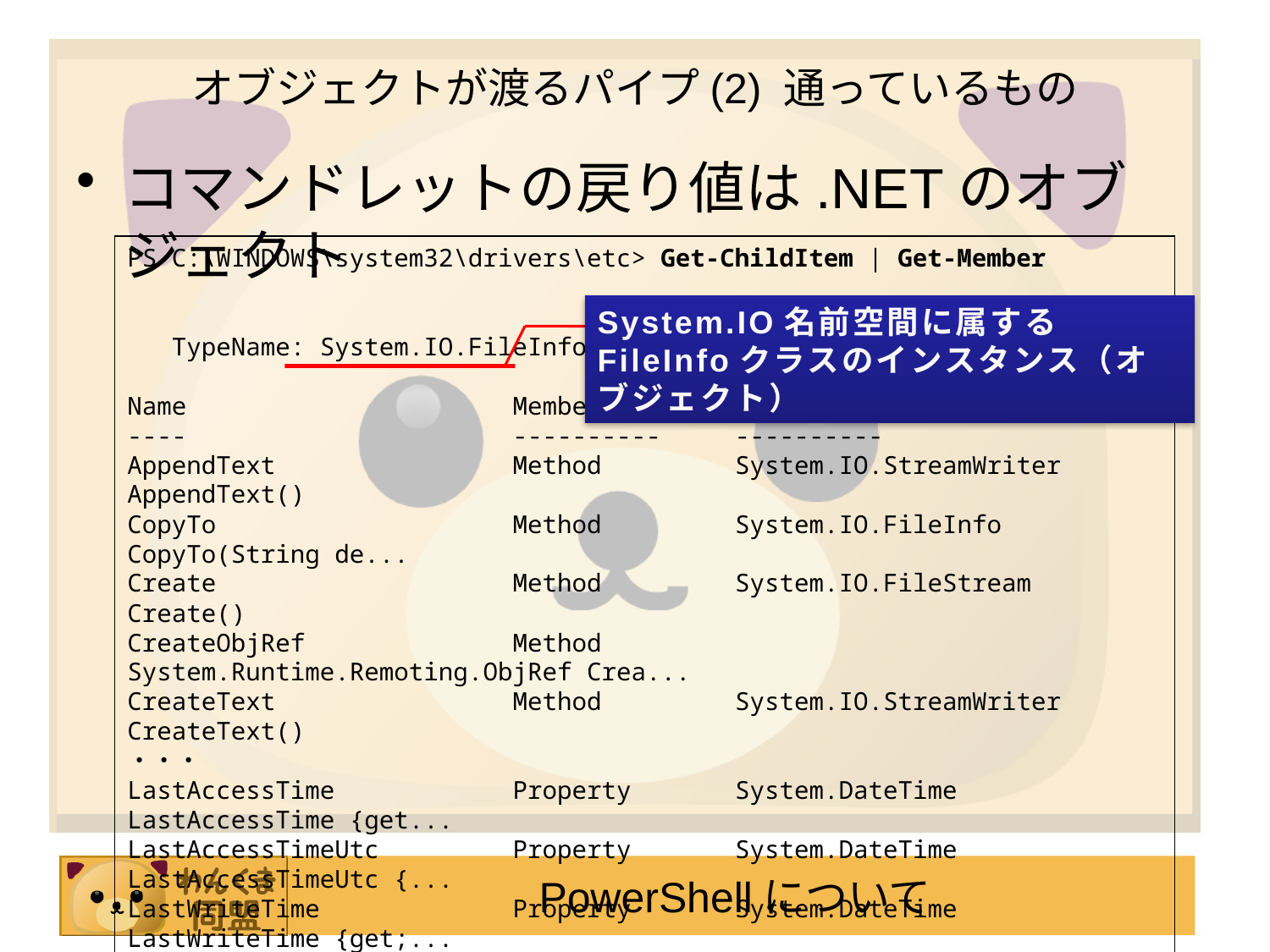

# オブジェクトが渡るパイプ(2) 通っているもの
コマンドレットの戻り値は.NETのオブジェクト

PS C:\WINDOWS\system32\drivers\etc> Get-ChildItem | Get-Member

   TypeName: System.IO.FileInfo

Name                      MemberType     Definition
----                      ----------     ----------
AppendText                Method         System.IO.StreamWriter AppendText()
CopyTo                    Method         System.IO.FileInfo CopyTo(String de...
Create                    Method         System.IO.FileStream Create()
CreateObjRef              Method         System.Runtime.Remoting.ObjRef Crea...
CreateText                Method         System.IO.StreamWriter CreateText()
・・・
LastAccessTime            Property       System.DateTime LastAccessTime {get...
LastAccessTimeUtc         Property       System.DateTime LastAccessTimeUtc {...
LastWriteTime             Property       System.DateTime LastWriteTime {get;...
LastWriteTimeUtc          Property       System.DateTime LastWriteTimeUtc {g...
Length                    Property       System.Int64 Length {get;}
Name                      Property       System.String Name {get;}
・・・
System.IO名前空間に属するFileInfoクラスのインスタンス（オブジェクト）